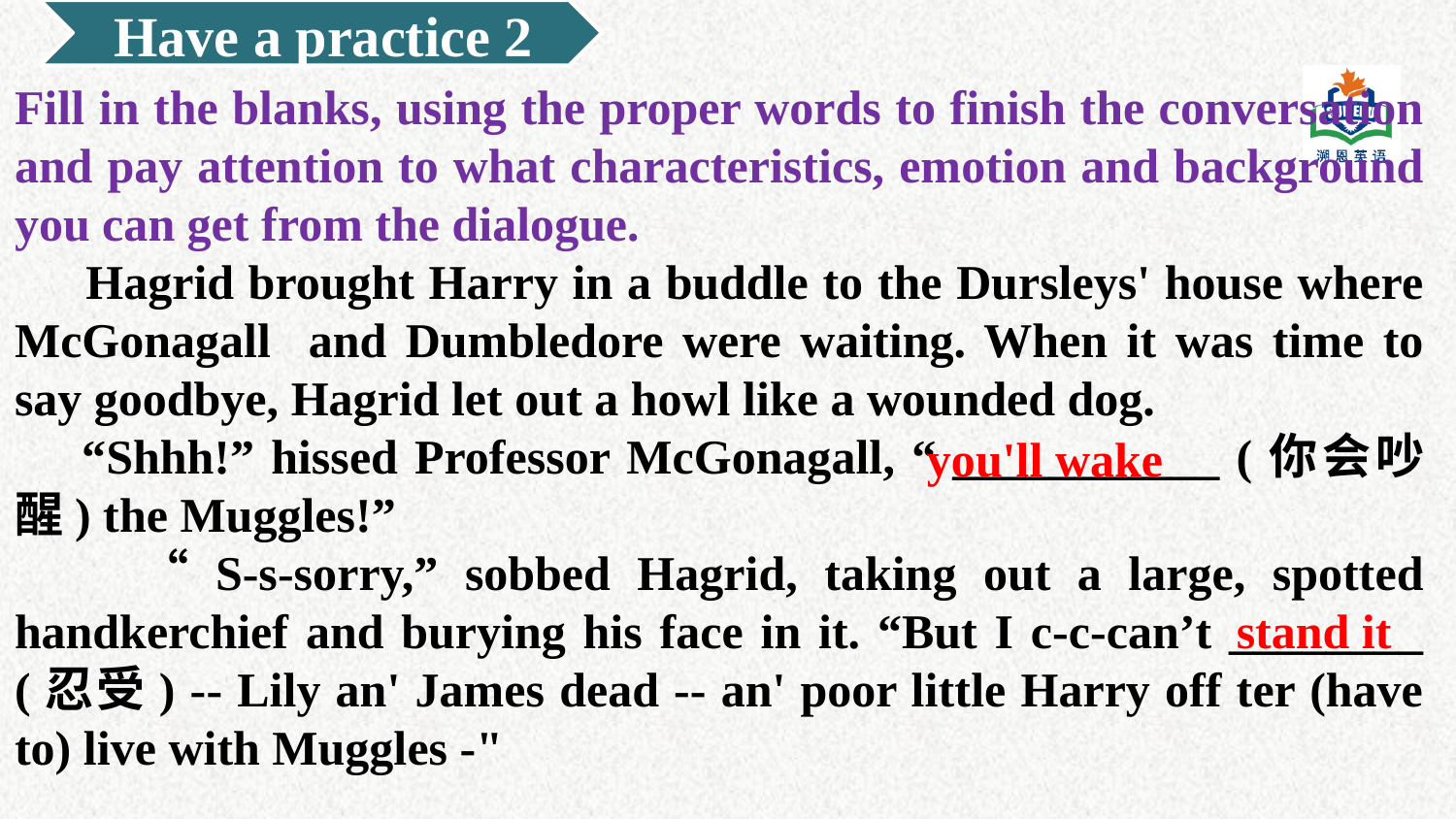

Have a practice 2

Fill in the blanks, using the proper words to finish the conversation and pay attention to what characteristics, emotion and background you can get from the dialogue.
     Hagrid brought Harry in a buddle to the Dursleys' house where McGonagall  and Dumbledore were waiting. When it was time to say goodbye, Hagrid let out a howl like a wounded dog.
    “Shhh!” hissed Professor McGonagall, “ ___________ (你会吵醒) the Muggles!”
　　“S-s-sorry,” sobbed Hagrid, taking out a large, spotted handkerchief and burying his face in it. “But I c-c-can’t ________ (忍受) -- Lily an' James dead -- an' poor little Harry off ter (have to) live with Muggles -"
you'll wake
stand it